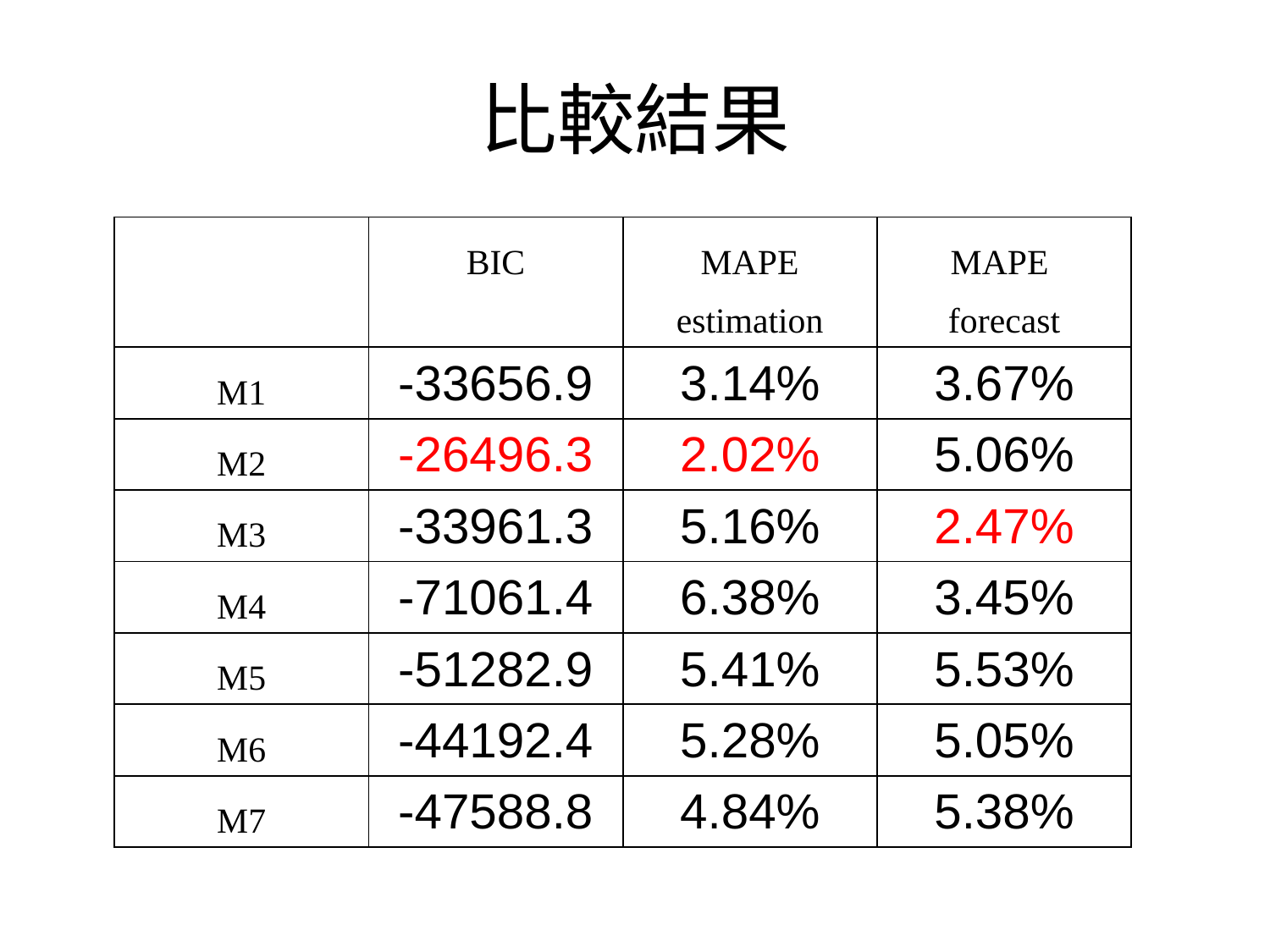

# 比較結果
|  | BIC | MAPE estimation | MAPE forecast |
| --- | --- | --- | --- |
| M1 | -33656.9 | 3.14% | 3.67% |
| M2 | -26496.3 | 2.02% | 5.06% |
| M3 | -33961.3 | 5.16% | 2.47% |
| M4 | -71061.4 | 6.38% | 3.45% |
| M5 | -51282.9 | 5.41% | 5.53% |
| M6 | -44192.4 | 5.28% | 5.05% |
| M7 | -47588.8 | 4.84% | 5.38% |